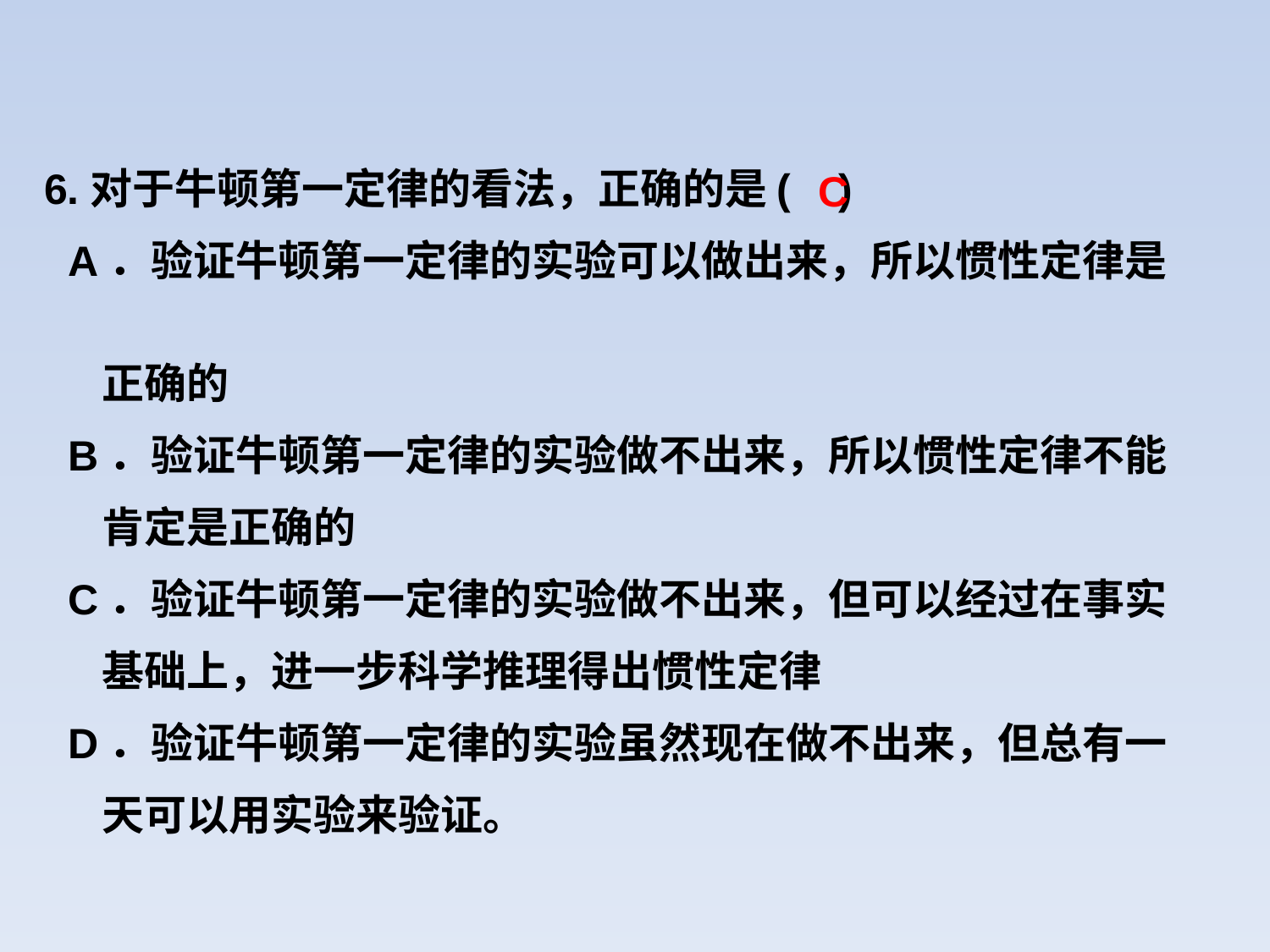

6.对于牛顿第一定律的看法，正确的是(    )
  A．验证牛顿第一定律的实验可以做出来，所以惯性定律是
     正确的
  B．验证牛顿第一定律的实验做不出来，所以惯性定律不能
     肯定是正确的
  C．验证牛顿第一定律的实验做不出来，但可以经过在事实
     基础上，进一步科学推理得出惯性定律
  D．验证牛顿第一定律的实验虽然现在做不出来，但总有一
     天可以用实验来验证。
C